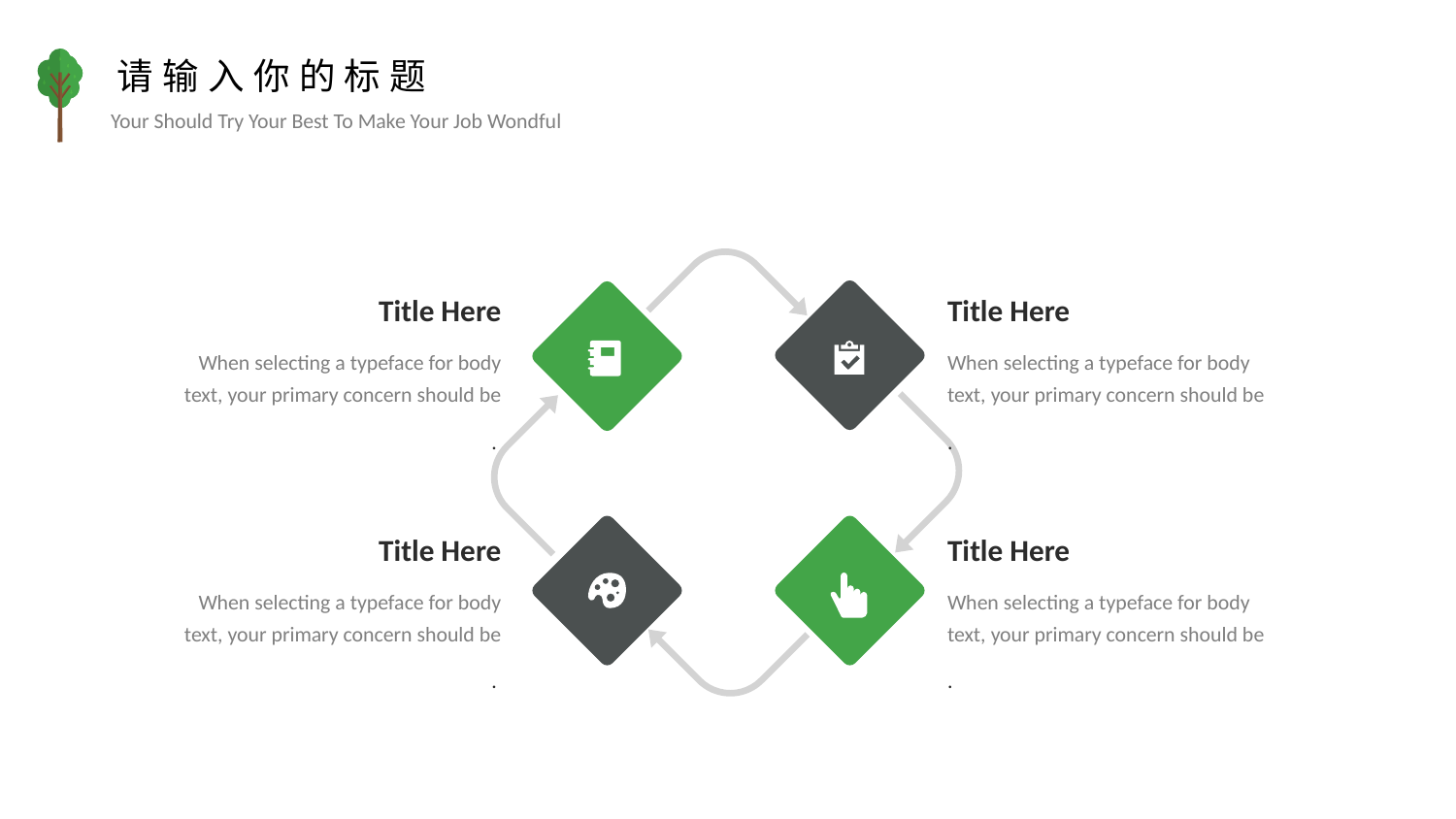

请输入你的标题
Your Should Try Your Best To Make Your Job Wondful

Title Here
When selecting a typeface for body text, your primary concern should be
.
Title Here
When selecting a typeface for body text, your primary concern should be
.

Title Here
When selecting a typeface for body text, your primary concern should be
.
Title Here
When selecting a typeface for body text, your primary concern should be
.